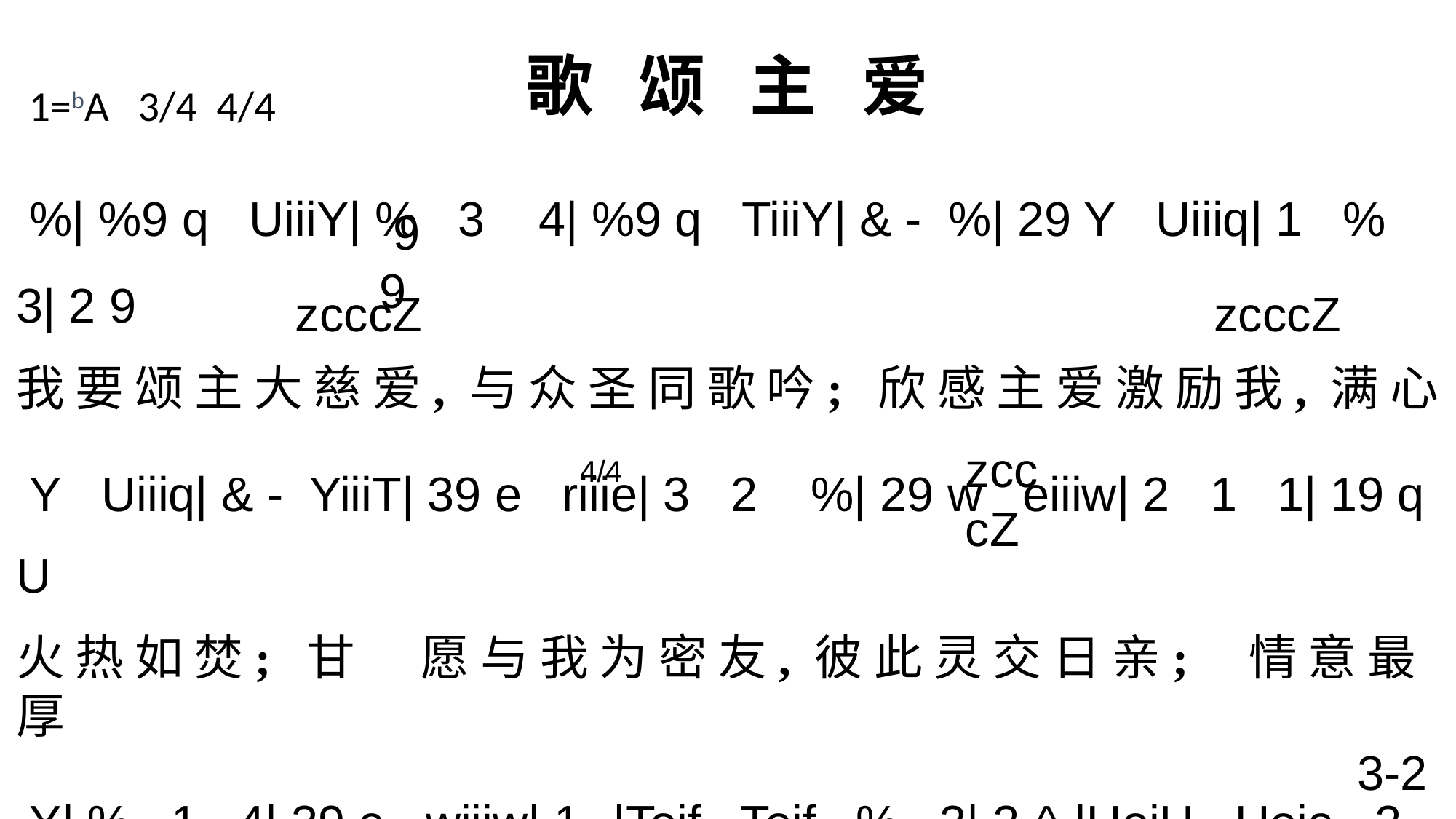

# 歌   颂   主   爱
1=bA   3/4  4/4
 %| %9 q   UiiiY| %   3    4| %9 q   TiiiY| & -  %| 29 Y   Uiiiq| 1   %    3| 2 9
我 要 颂 主 大 慈 爱, 与 众 圣 同 歌 吟;   欣 感 主 爱 激 励 我, 满 心
 Y   Uiiiq| & -  YiiiT| 39 e   riiie| 3   2    %| 29 w   eiiiw| 2   1   1| 19 q   U
火 热 如 焚;  甘      愿 与 我 为 密 友, 彼 此 灵 交 日 亲;    情 意 最 厚
 Y| %   1   4| 39 e   wiiiw| 1--|Toif   Toif   %   3| 2-^-|UoiH   Uoia   2   2
恩 无 尽,越 久 主 爱 越 深。主 的 爱 越 久 越 深,     主 的 爱 越 久 越
 3 - - 0| Toif   Toiq   3   1|  woia   woid   4   2|  toid   qoih   1   2| 1 - - \
深,         犹 如 大 海 汪 洋, 我 要 时 时 歌 唱, 主 的 爱 越 久 越 深。
 9    9
 zcccZ                                                           zcccZ
 zcccZ
4/4
3-2